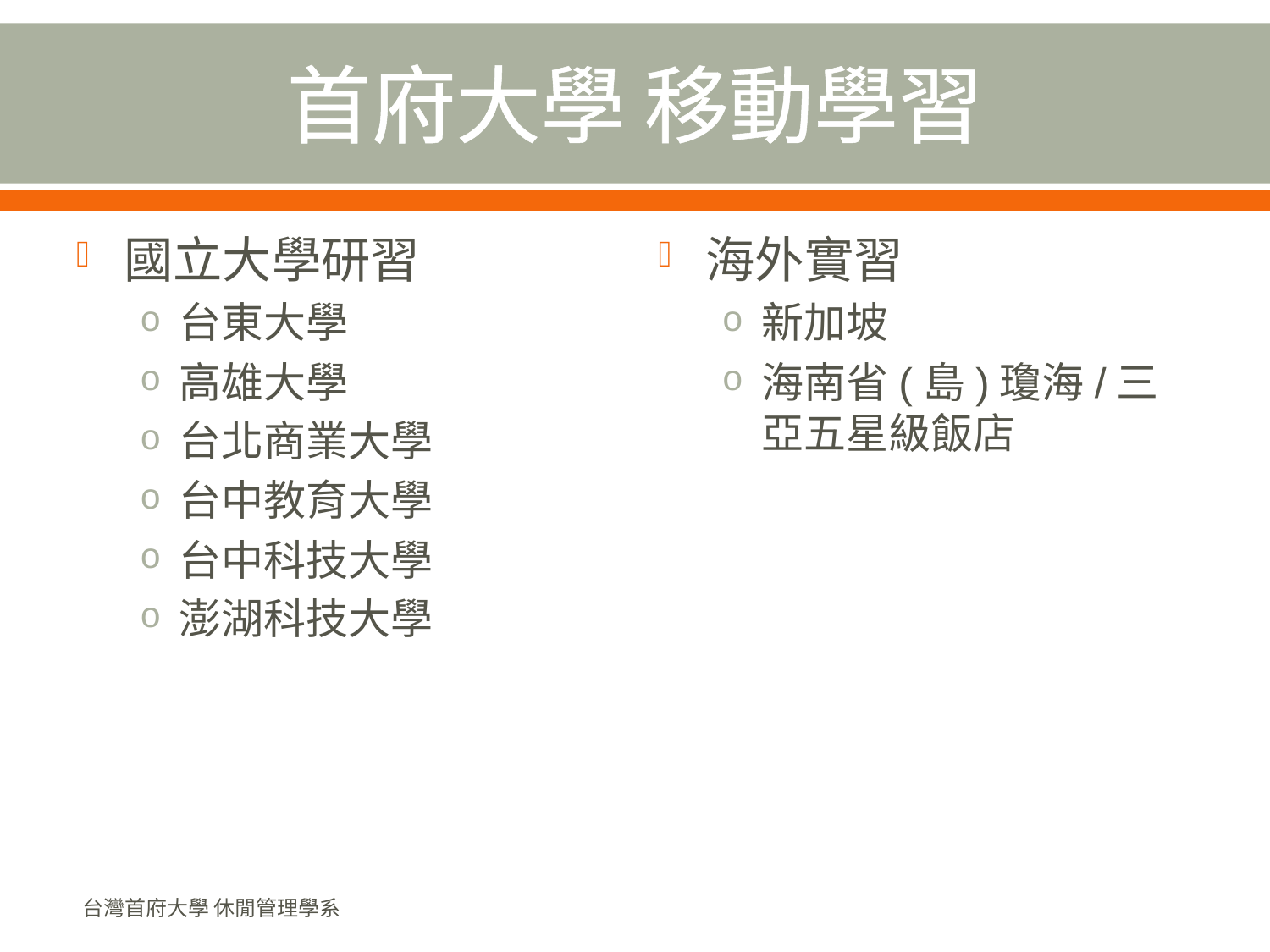

# 首府大學 移動學習
國立大學研習
台東大學
高雄大學
台北商業大學
台中教育大學
台中科技大學
澎湖科技大學

海外實習
新加坡
海南省(島)瓊海/三亞五星級飯店
台灣首府大學 休閒管理學系